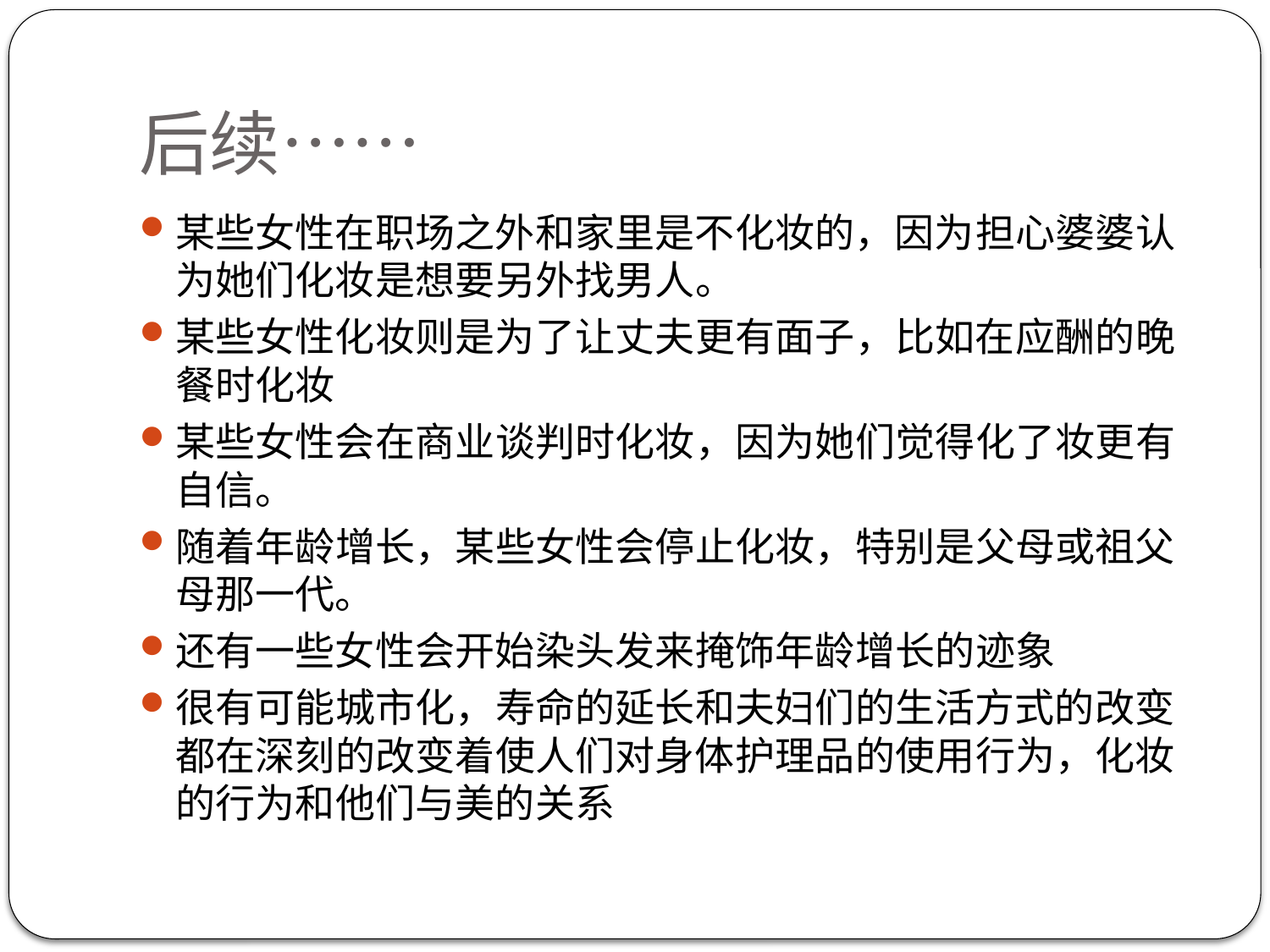

# 后续……
某些女性在职场之外和家里是不化妆的，因为担心婆婆认为她们化妆是想要另外找男人。
某些女性化妆则是为了让丈夫更有面子，比如在应酬的晚餐时化妆
某些女性会在商业谈判时化妆，因为她们觉得化了妆更有自信。
随着年龄增长，某些女性会停止化妆，特别是父母或祖父母那一代。
还有一些女性会开始染头发来掩饰年龄增长的迹象
很有可能城市化，寿命的延长和夫妇们的生活方式的改变都在深刻的改变着使人们对身体护理品的使用行为，化妆的行为和他们与美的关系